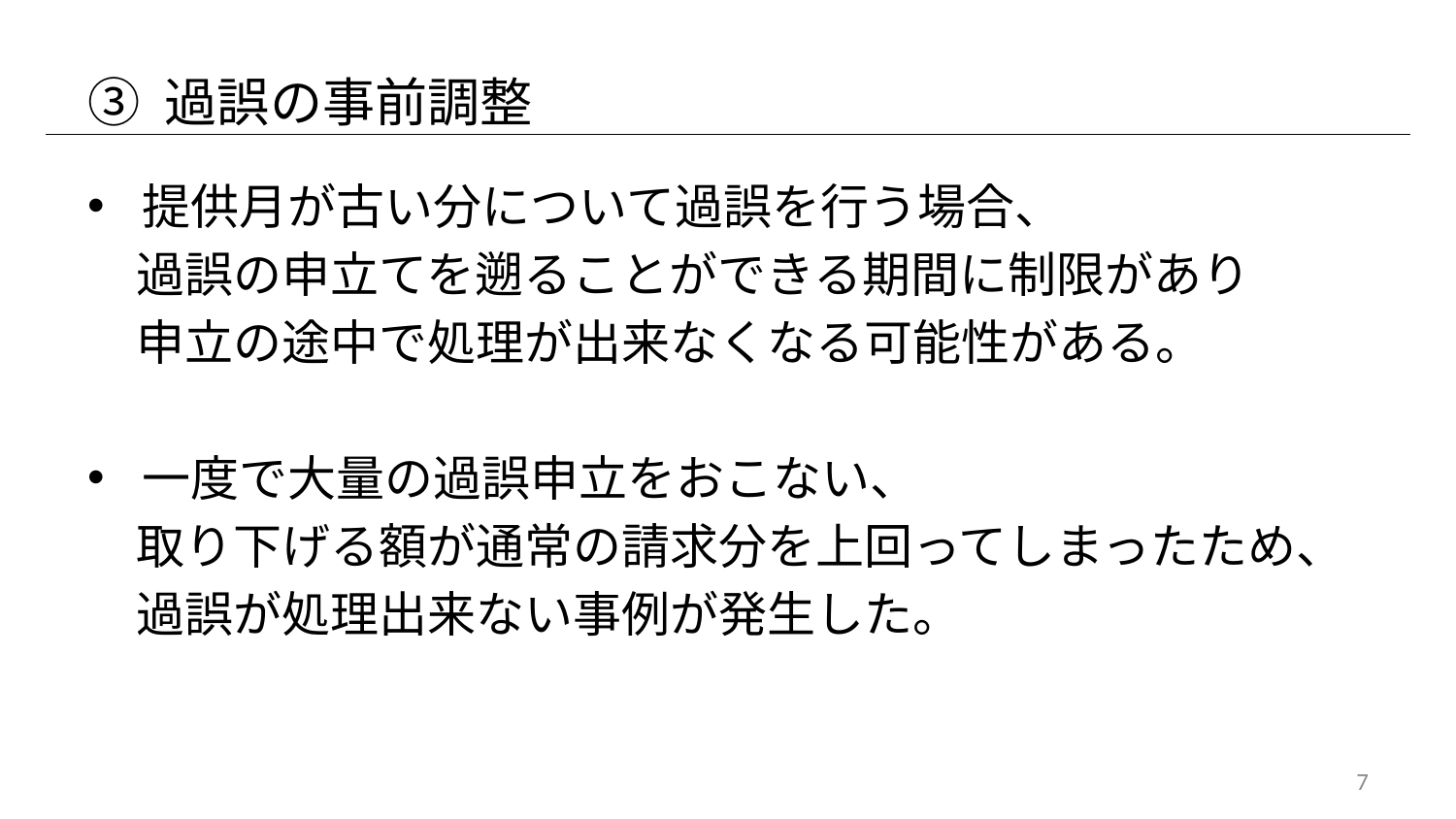

# ③ 過誤の事前調整
提供月が古い分について過誤を行う場合、
　過誤の申立てを遡ることができる期間に制限があり
　申立の途中で処理が出来なくなる可能性がある。

一度で大量の過誤申立をおこない、
　取り下げる額が通常の請求分を上回ってしまったため、
　過誤が処理出来ない事例が発生した。
7